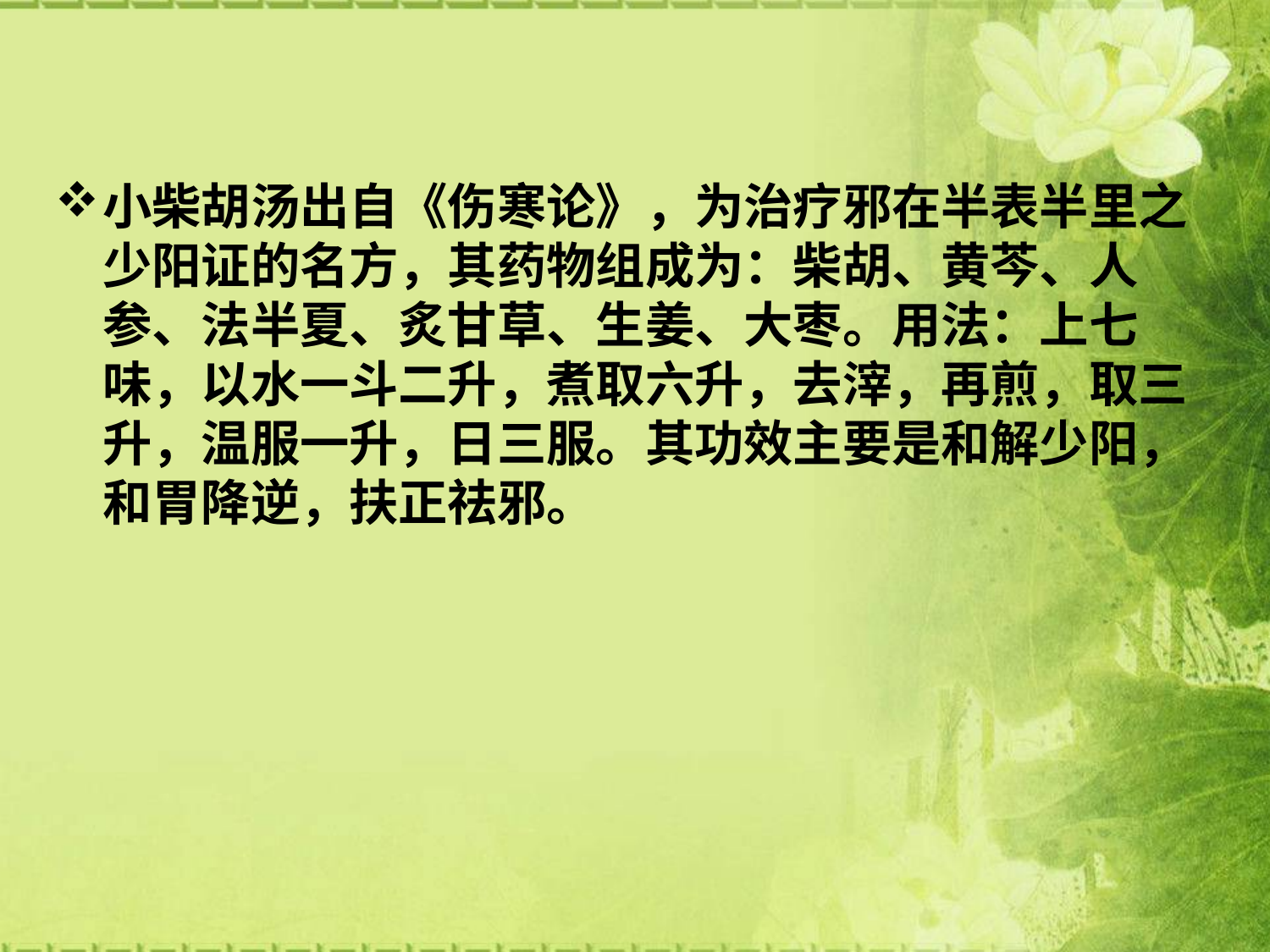

小柴胡汤出自《伤寒论》，为治疗邪在半表半里之少阳证的名方，其药物组成为：柴胡、黄芩、人参、法半夏、炙甘草、生姜、大枣。用法：上七味，以水一斗二升，煮取六升，去滓，再煎，取三升，温服一升，日三服。其功效主要是和解少阳，和胃降逆，扶正祛邪。